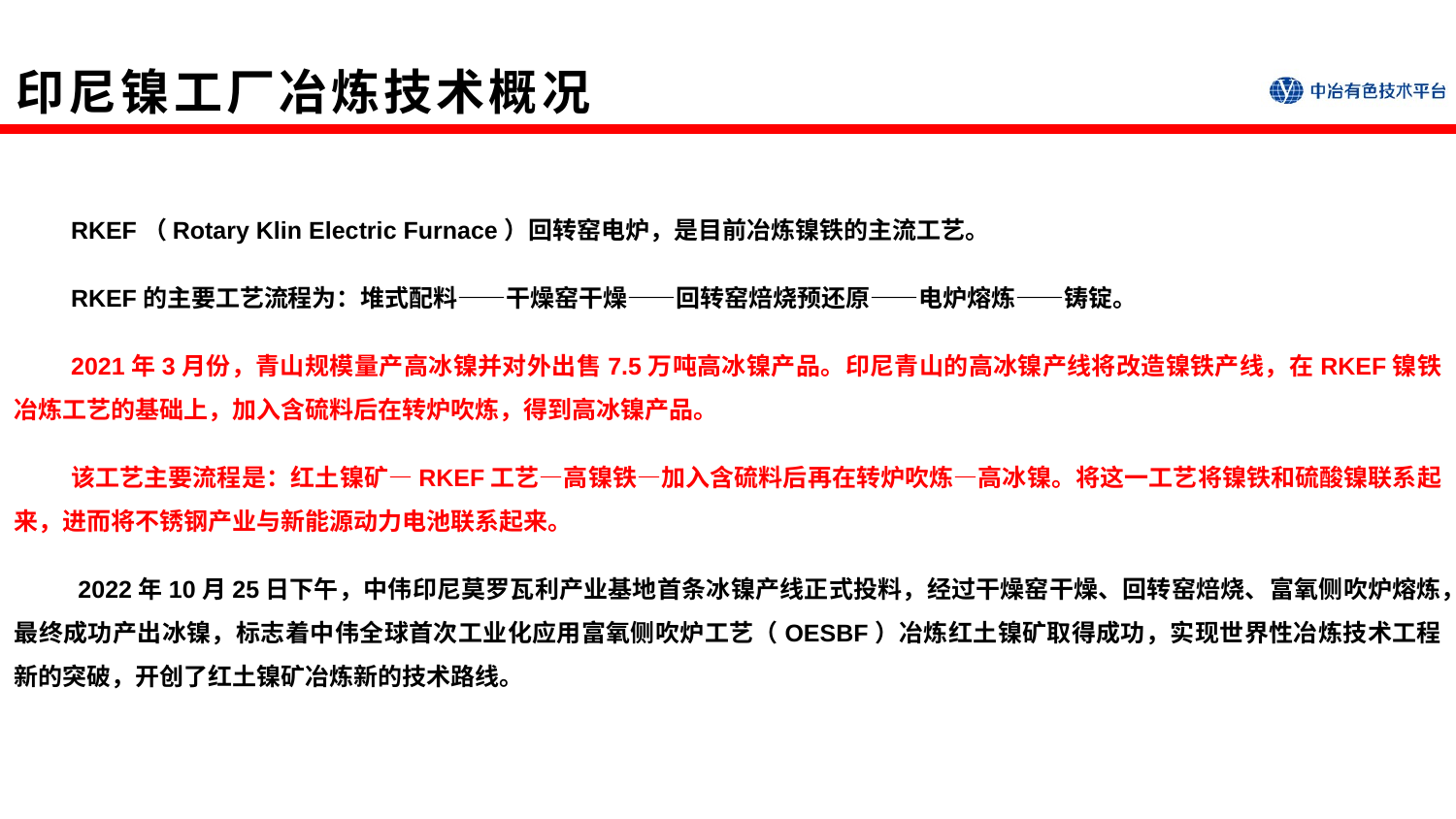

# 印尼镍工厂冶炼技术概况
RKEF（Rotary Klin Electric Furnace）回转窑电炉，是目前冶炼镍铁的主流工艺。
RKEF的主要工艺流程为：堆式配料——干燥窑干燥——回转窑焙烧预还原——电炉熔炼——铸锭。
2021年3月份，青山规模量产高冰镍并对外出售7.5万吨高冰镍产品。印尼青山的高冰镍产线将改造镍铁产线，在RKEF镍铁冶炼工艺的基础上，加入含硫料后在转炉吹炼，得到高冰镍产品。
该工艺主要流程是：红土镍矿—RKEF工艺—高镍铁—加入含硫料后再在转炉吹炼—高冰镍。将这一工艺将镍铁和硫酸镍联系起来，进而将不锈钢产业与新能源动力电池联系起来。
 2022年10月25日下午，中伟印尼莫罗瓦利产业基地首条冰镍产线正式投料，经过干燥窑干燥、回转窑焙烧、富氧侧吹炉熔炼，最终成功产出冰镍，标志着中伟全球首次工业化应用富氧侧吹炉工艺（OESBF）冶炼红土镍矿取得成功，实现世界性冶炼技术工程新的突破，开创了红土镍矿冶炼新的技术路线。